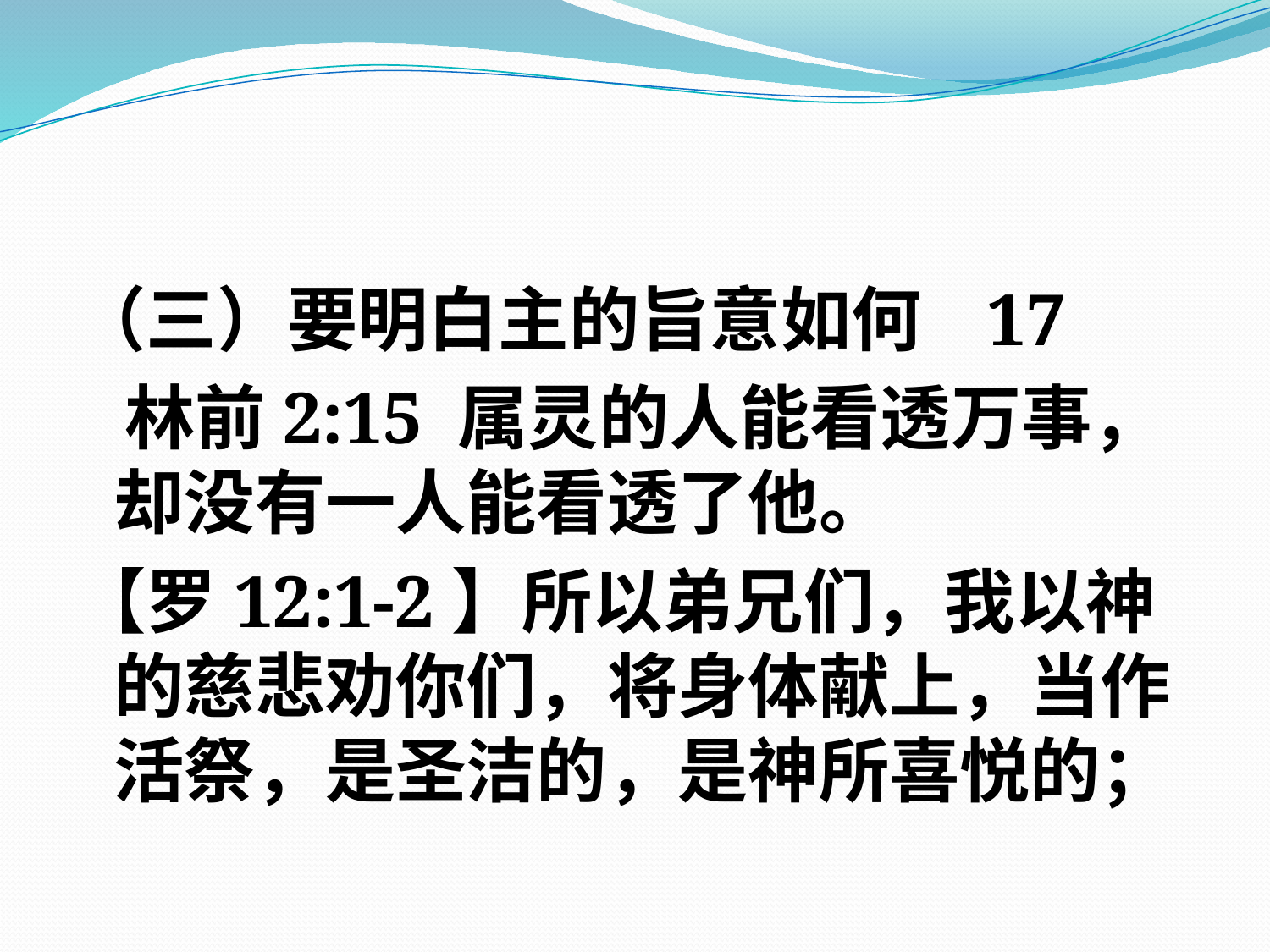

#
（三）要明白主的旨意如何   17
  林前2:15 属灵的人能看透万事，却没有一人能看透了他。
【罗12:1-2】所以弟兄们，我以神的慈悲劝你们，将身体献上，当作活祭，是圣洁的，是神所喜悦的；